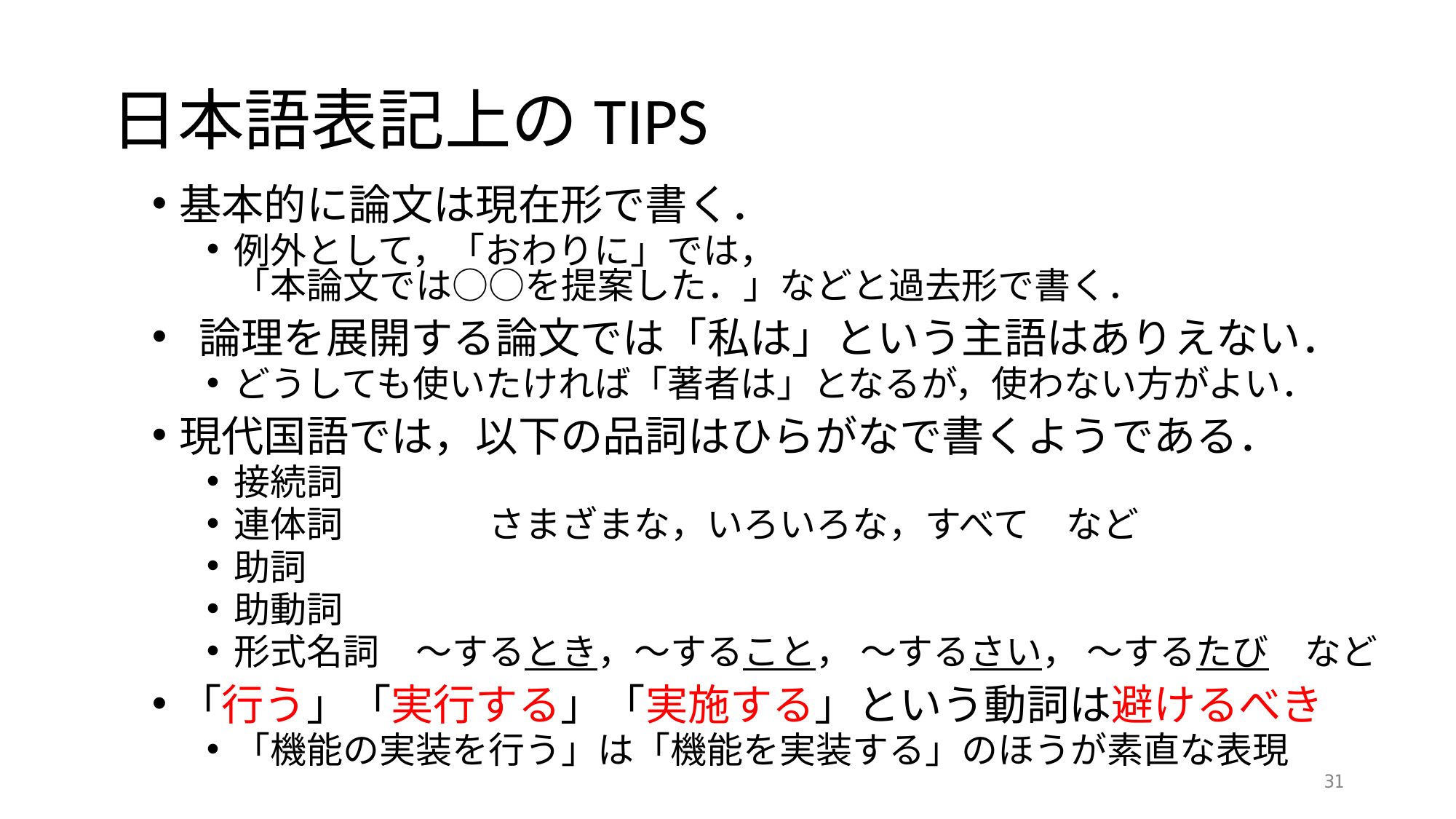

# 日本語表記上のTIPS
基本的に論文は現在形で書く．
例外として，「おわりに」では，
「本論文では○○を提案した．」などと過去形で書く．
 論理を展開する論文では「私は」という主語はありえない．
どうしても使いたければ「著者は」となるが，使わない方がよい．
現代国語では，以下の品詞はひらがなで書くようである．
接続詞
連体詞	　さまざまな，いろいろな，すべて　など
助詞
助動詞
形式名詞　～するとき，～すること， ～するさい， ～するたび　など
「行う」「実行する」「実施する」という動詞は避けるべき
「機能の実装を行う」は「機能を実装する」のほうが素直な表現
31